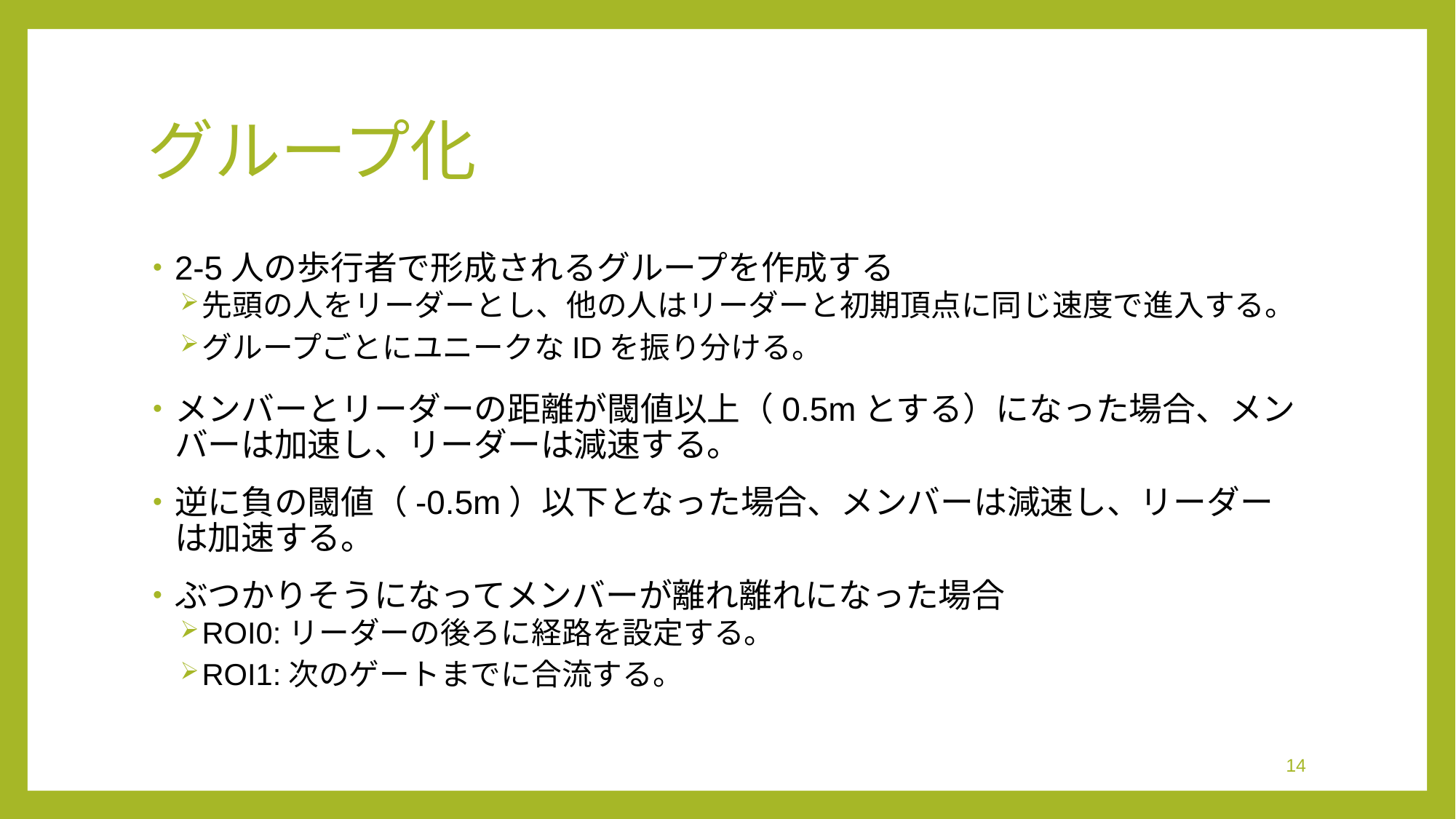

# グループ化
2-5人の歩行者で形成されるグループを作成する
先頭の人をリーダーとし、他の人はリーダーと初期頂点に同じ速度で進入する。
グループごとにユニークなIDを振り分ける。
メンバーとリーダーの距離が閾値以上（0.5mとする）になった場合、メンバーは加速し、リーダーは減速する。
逆に負の閾値（-0.5m）以下となった場合、メンバーは減速し、リーダーは加速する。
ぶつかりそうになってメンバーが離れ離れになった場合
ROI0:リーダーの後ろに経路を設定する。
ROI1:次のゲートまでに合流する。
14